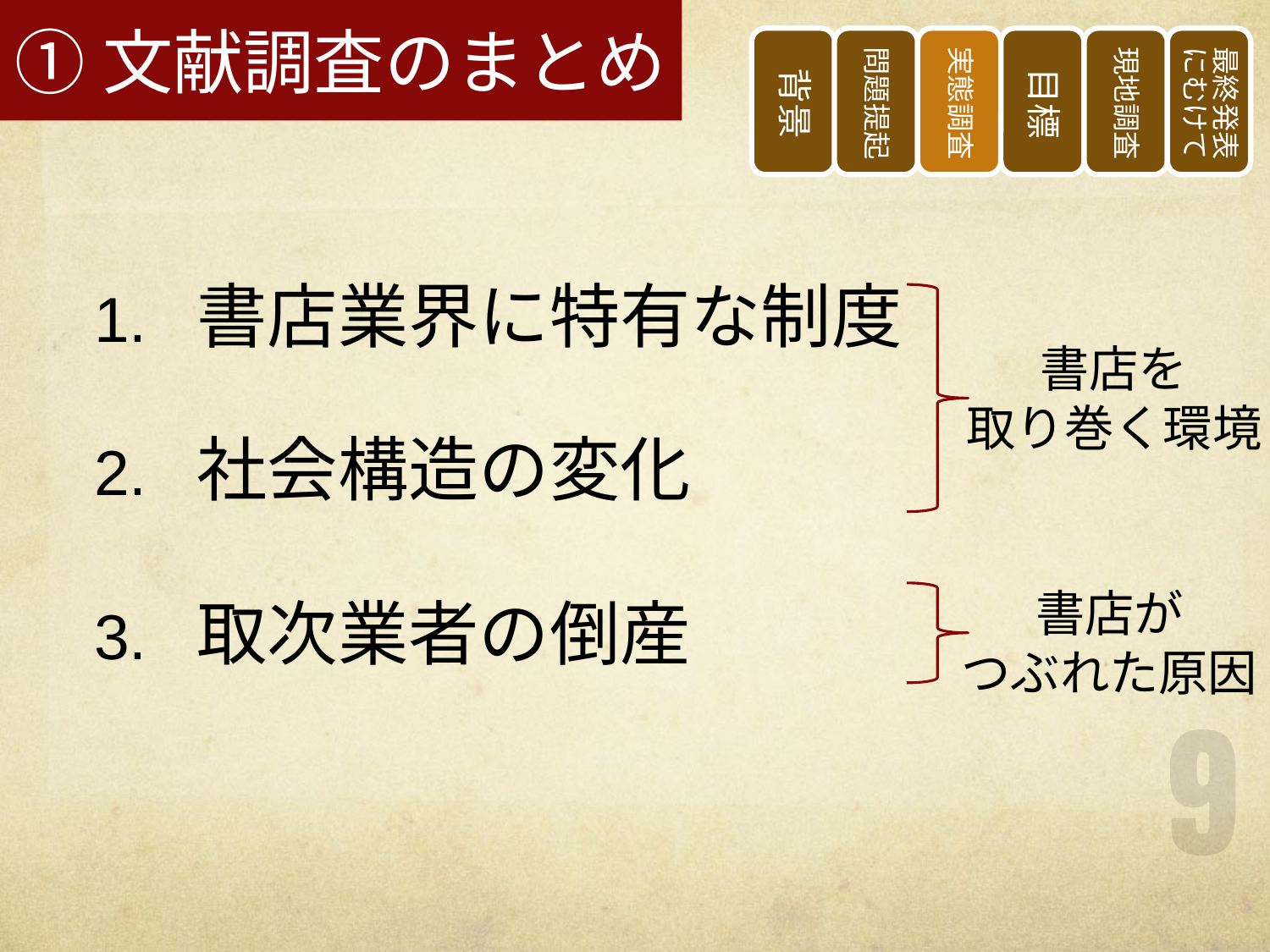

①文献調査のまとめ
背景
問題提起
実態調査
目標
現地調査
最終発表にむけて
#
書店業界に特有な制度
社会構造の変化
取次業者の倒産

書店を
取り巻く環境
書店が
つぶれた原因

9